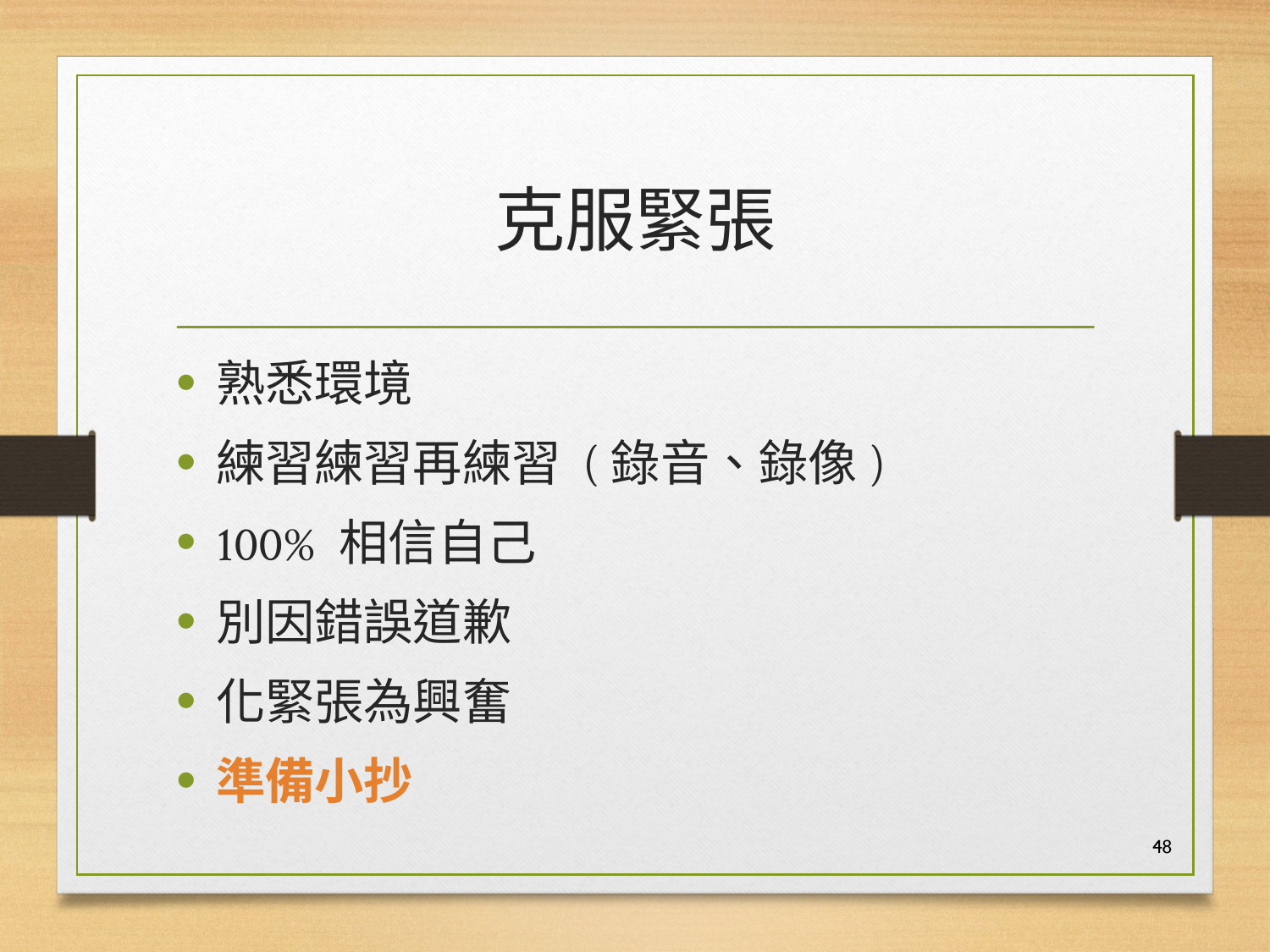

# 克服緊張
熟悉環境
練習練習再練習 (錄音、錄像)
100% 相信自己
別因錯誤道歉
化緊張為興奮
準備小抄

48